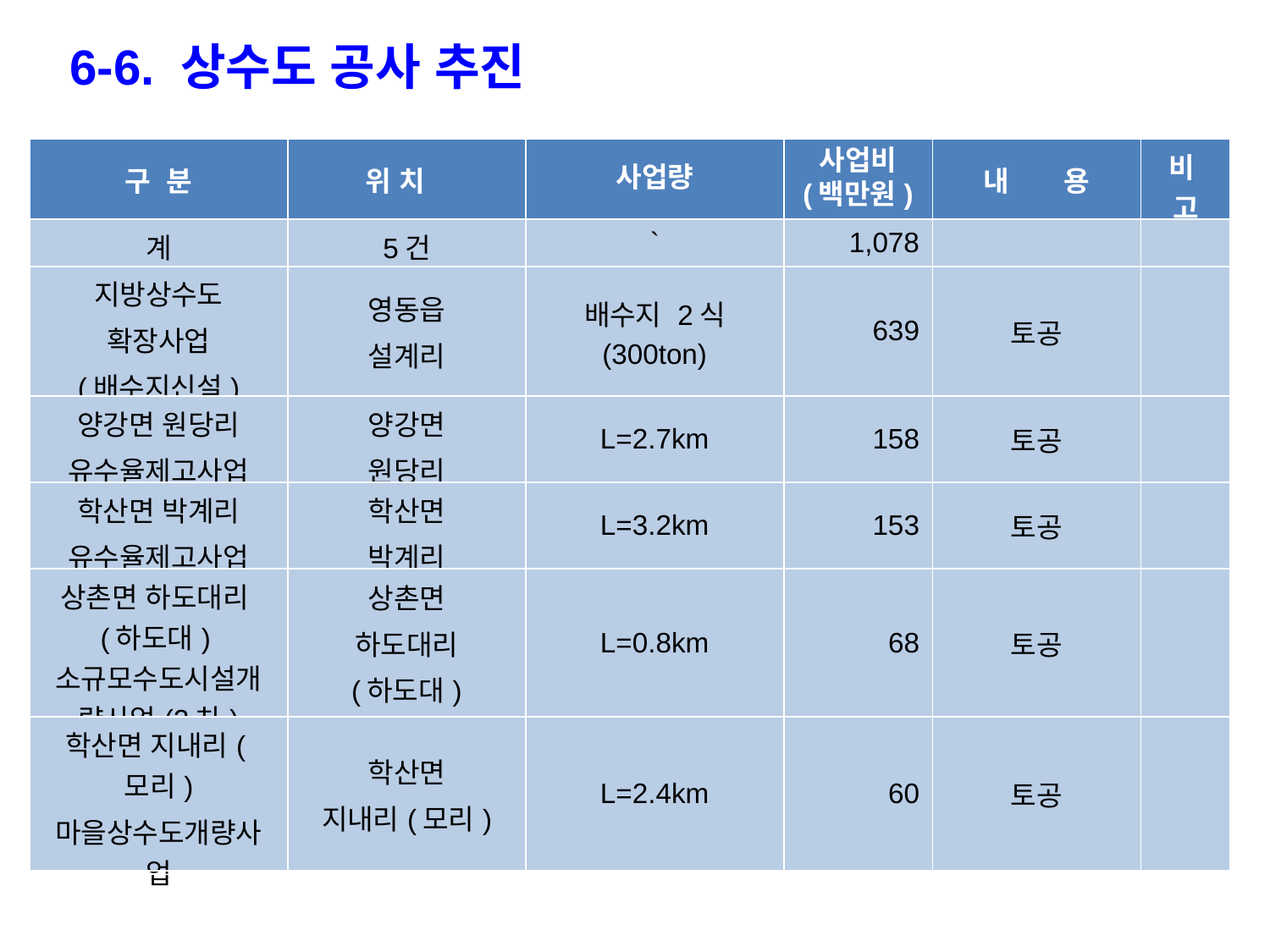

6-6. 상수도 공사 추진
| 구 분 | 위 치 | 사업량 | 사업비 (백만원) | 내 용 | 비 고 |
| --- | --- | --- | --- | --- | --- |
| 계 | 5건 | ` | 1,078 |  |  |
| 지방상수도 확장사업 (배수지신설) | 영동읍 설계리 | 배수지 2식 (300ton) | 639 | 토공 |  |
| 양강면 원당리 유수율제고사업 | 양강면 원당리 | L=2.7km | 158 | 토공 |  |
| 학산면 박계리 유수율제고사업 | 학산면 박계리 | L=3.2km | 153 | 토공 |  |
| 상촌면 하도대리(하도대)소규모수도시설개량사업(2차) | 상촌면 하도대리 (하도대) | L=0.8km | 68 | 토공 |  |
| 학산면 지내리(모리) 마을상수도개량사업 | 학산면 지내리(모리) | L=2.4km | 60 | 토공 |  |